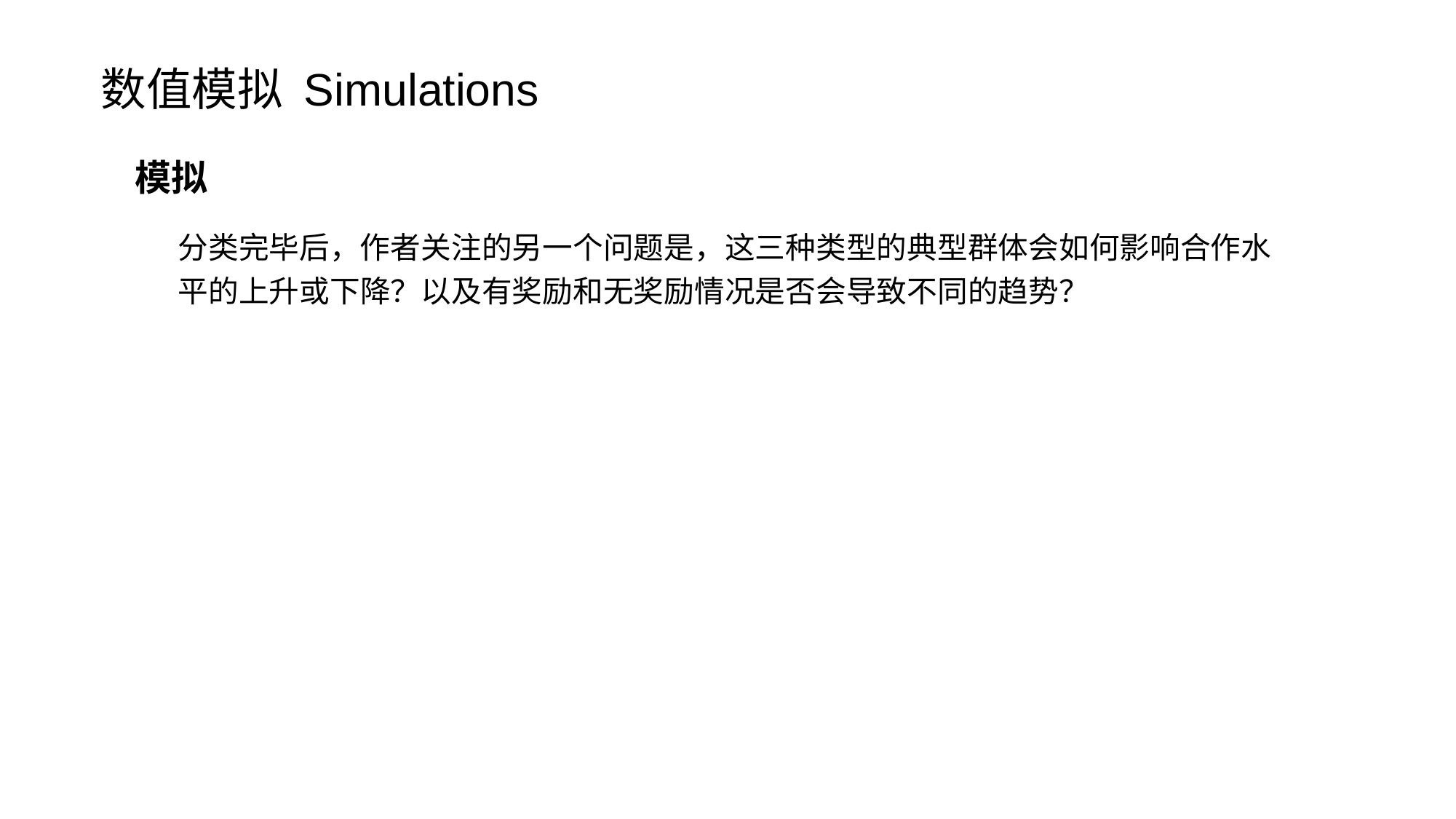

数值模拟 Simulations
模拟

分类完毕后，作者关注的另一个问题是，这三种类型的典型群体会如何影响合作水平的上升或下降？以及有奖励和无奖励情况是否会导致不同的趋势？